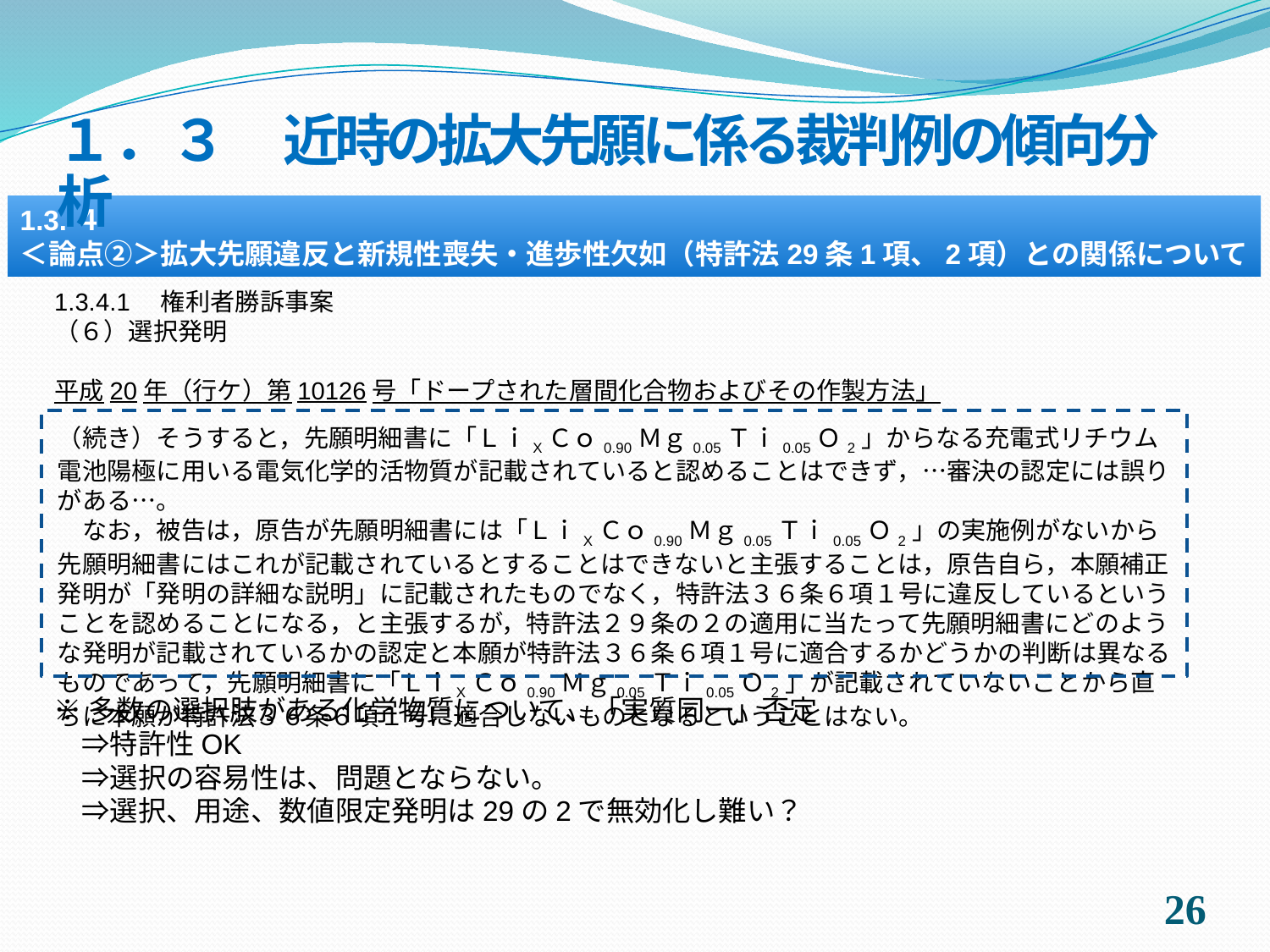

１．３　近時の拡大先願に係る裁判例の傾向分析
1.3.４
＜論点②＞拡大先願違反と新規性喪失・進歩性欠如（特許法29条1項、2項）との関係について
1.3.4.1　権利者勝訴事案
（６）選択発明

平成20年（行ケ）第10126号「ドープされた層間化合物およびその作製方法」

（続き）そうすると，先願明細書に「ＬｉXＣｏ0.90Ｍｇ0.05Ｔｉ0.05Ｏ2」からなる充電式リチウム電池陽極に用いる電気化学的活物質が記載されていると認めることはできず，…審決の認定には誤りがある…。
　なお，被告は，原告が先願明細書には「ＬｉXＣｏ0.90Ｍｇ0.05Ｔｉ0.05Ｏ2」の実施例がないから先願明細書にはこれが記載されているとすることはできないと主張することは，原告自ら，本願補正発明が「発明の詳細な説明」に記載されたものでなく，特許法３６条６項１号に違反しているということを認めることになる，と主張するが，特許法２９条の２の適用に当たって先願明細書にどのような発明が記載されているかの認定と本願が特許法３６条６項１号に適合するかどうかの判断は異なるものであって，先願明細書に「ＬｉXＣｏ0.90Ｍｇ0.05Ｔｉ0.05Ｏ2」が記載されていないことから直ちに本願が特許法３６条６項１号に適合しないものとなるということはない。
※多数の選択肢がある化学物質について、「実質同一」否定
　⇒特許性OK
　⇒選択の容易性は、問題とならない。
　⇒選択、用途、数値限定発明は29の2で無効化し難い？
26